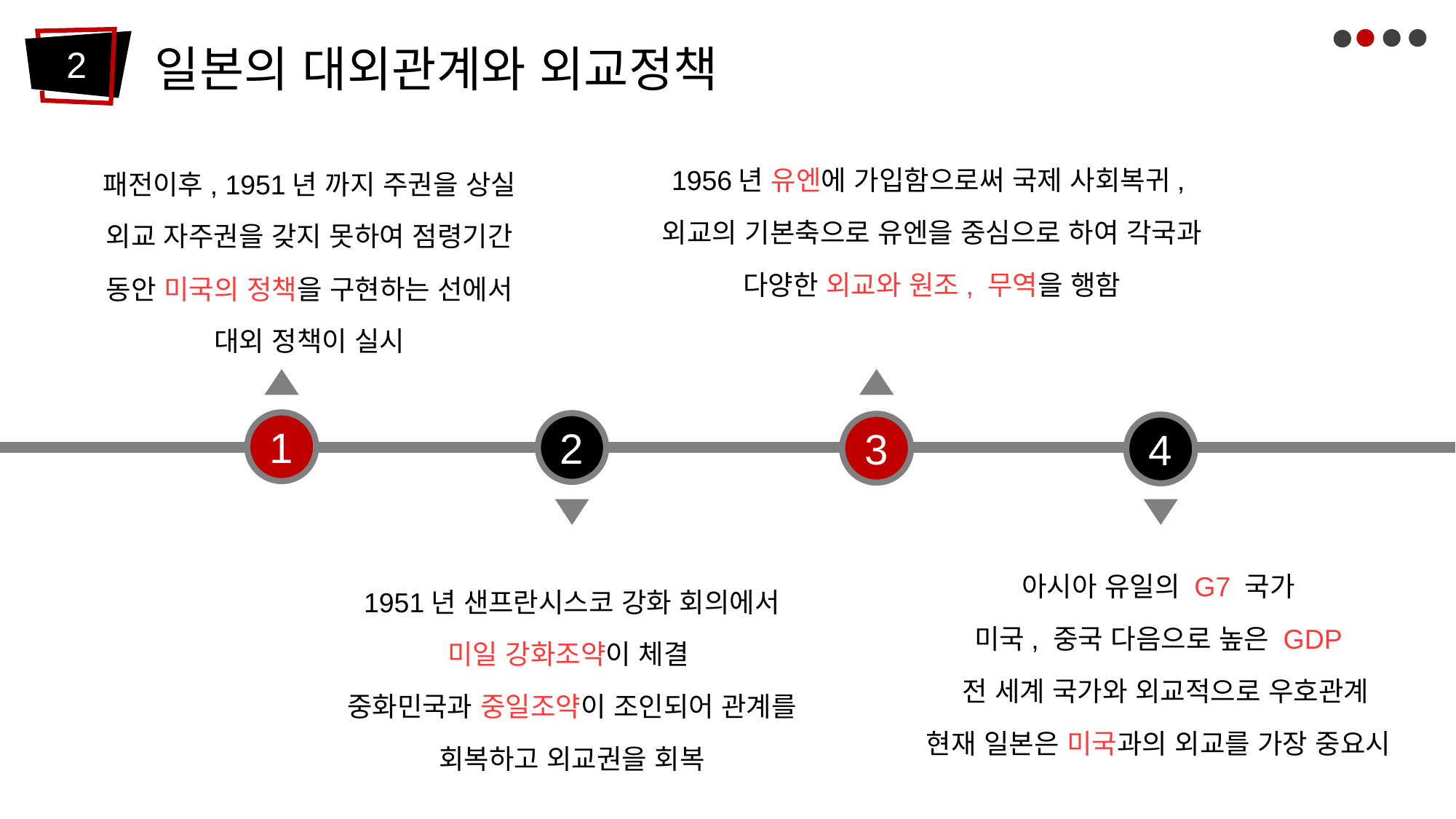

일본의 대외관계와 외교정책
2
1956년 유엔에 가입함으로써 국제 사회복귀,
외교의 기본축으로 유엔을 중심으로 하여 각국과 다양한 외교와 원조, 무역을 행함

패전이후, 1951년 까지 주권을 상실
외교 자주권을 갖지 못하여 점령기간 동안 미국의 정책을 구현하는 선에서 대외 정책이 실시

1
2
3
4

1951년 샌프란시스코 강화 회의에서 미일 강화조약이 체결
중화민국과 중일조약이 조인되어 관계를 회복하고 외교권을 회복

아시아 유일의 G7 국가
미국, 중국 다음으로 높은 GDP
 전 세계 국가와 외교적으로 우호관계
현재 일본은 미국과의 외교를 가장 중요시